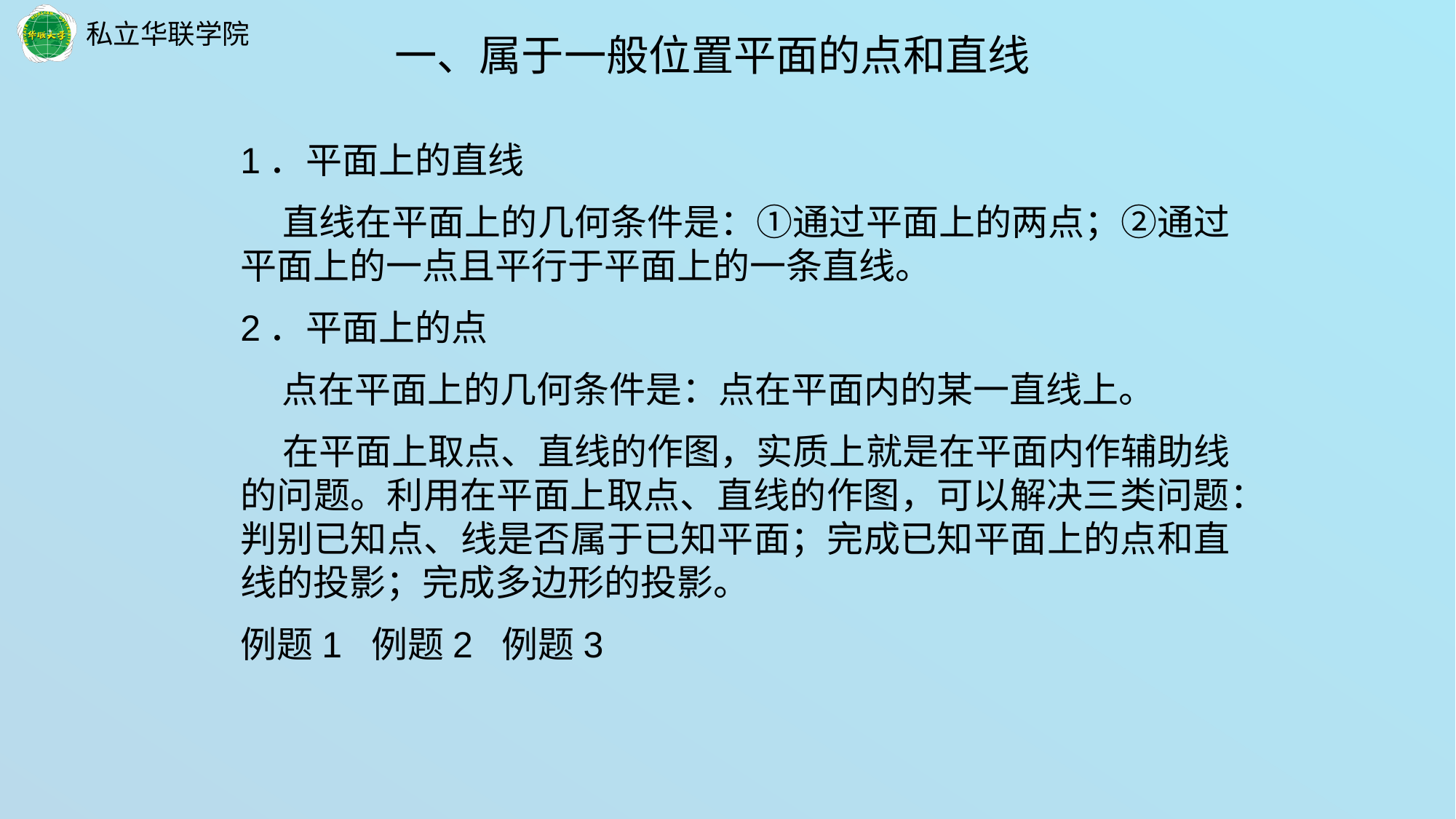

一、属于一般位置平面的点和直线
1．平面上的直线
    直线在平面上的几何条件是：①通过平面上的两点；②通过平面上的一点且平行于平面上的一条直线。
2．平面上的点
    点在平面上的几何条件是：点在平面内的某一直线上。
    在平面上取点、直线的作图，实质上就是在平面内作辅助线的问题。利用在平面上取点、直线的作图，可以解决三类问题：判别已知点、线是否属于已知平面；完成已知平面上的点和直线的投影；完成多边形的投影。
例题1  例题2  例题3